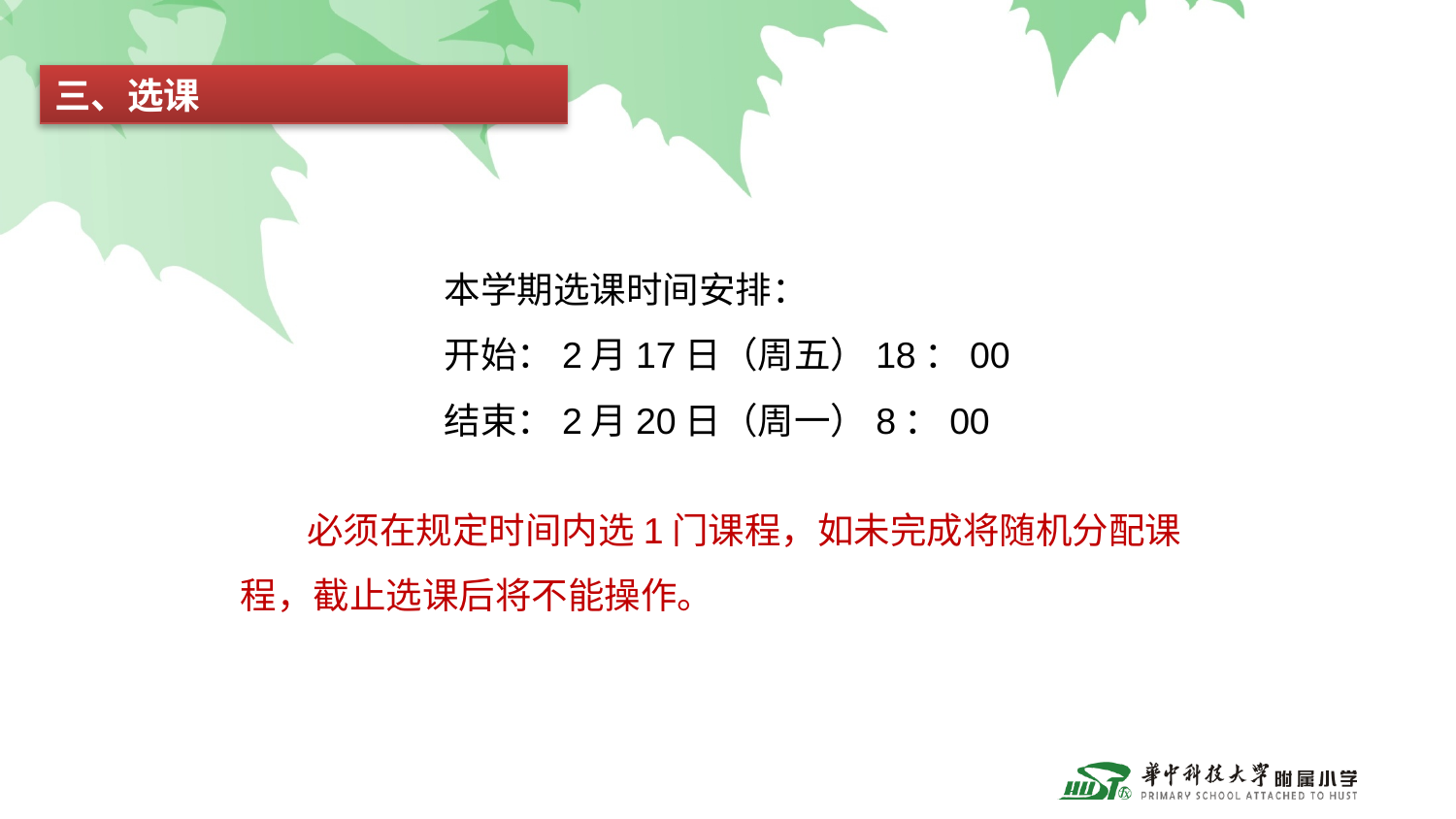

三、选课
本学期选课时间安排：
开始：2月17日（周五）18：00
结束：2月20日（周一）8：00
       必须在规定时间内选1门课程，如未完成将随机分配课程，截止选课后将不能操作。